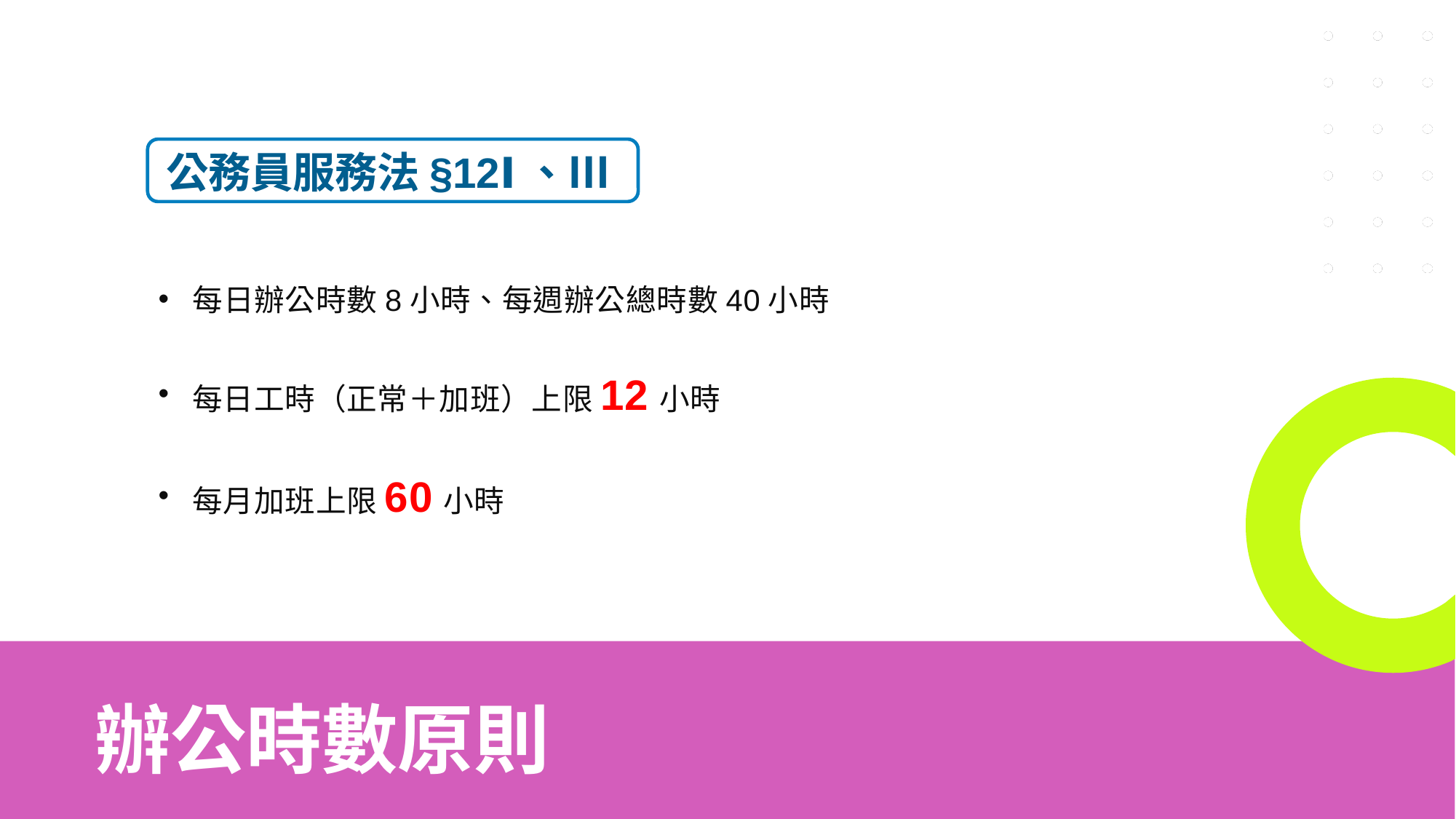

公務員服務法§12Ⅰ、Ⅲ
每日辦公時數8小時、每週辦公總時數40小時
每日工時（正常＋加班）上限12小時
每月加班上限60小時

# 辦公時數原則